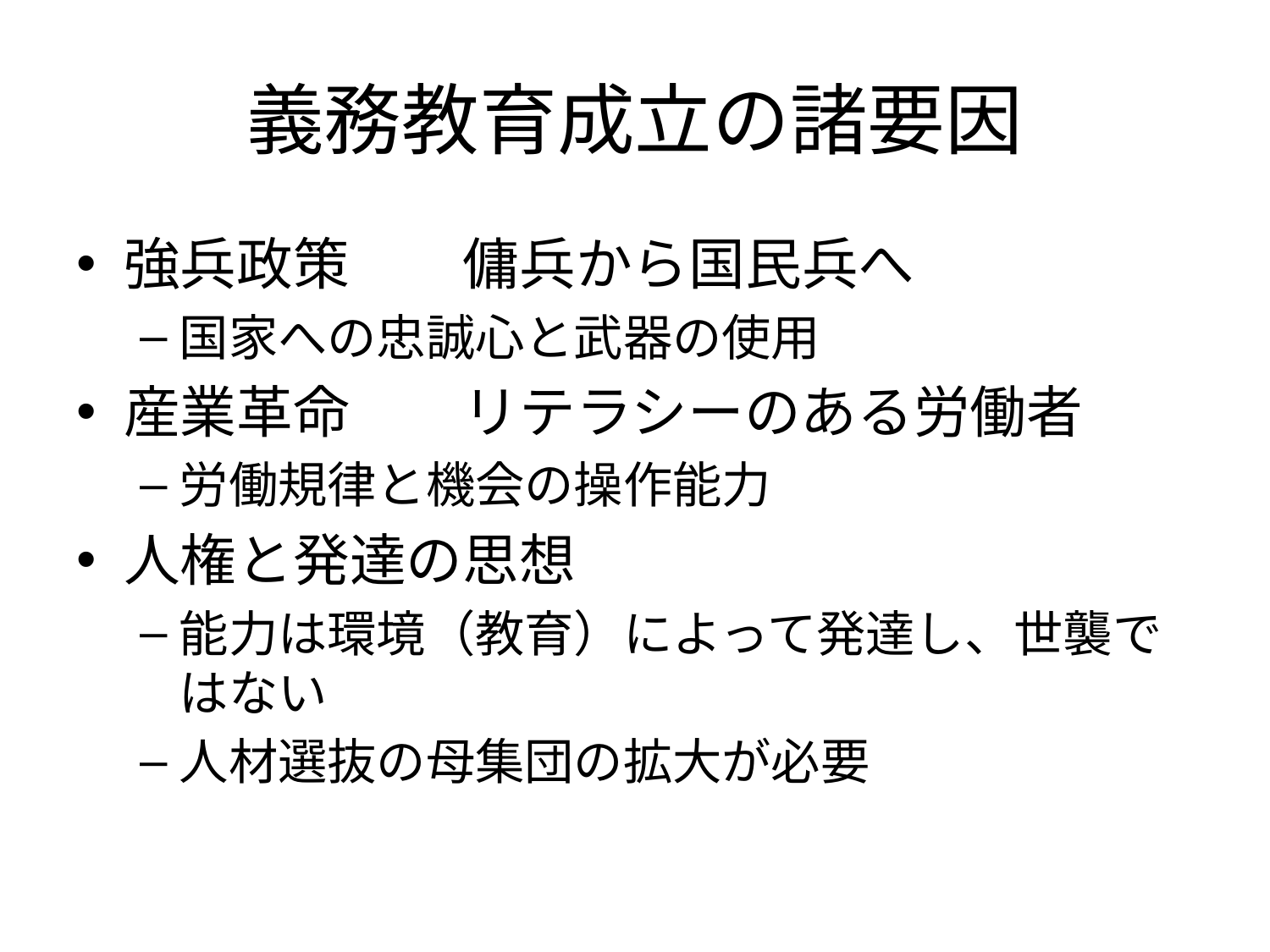

# 義務教育成立の諸要因
強兵政策　　傭兵から国民兵へ
国家への忠誠心と武器の使用
産業革命　　リテラシーのある労働者
労働規律と機会の操作能力
人権と発達の思想
能力は環境（教育）によって発達し、世襲ではない
人材選抜の母集団の拡大が必要